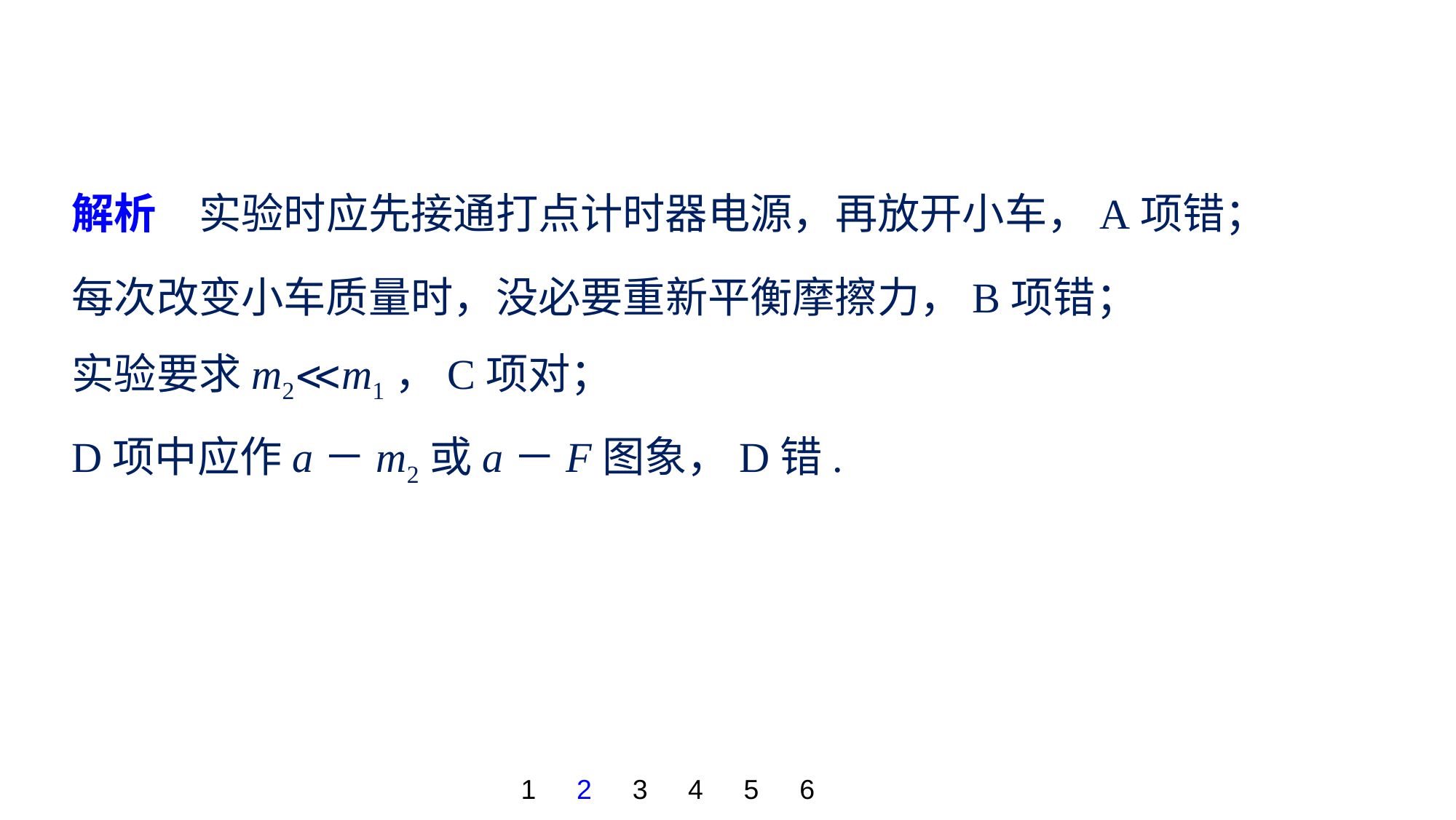

解析　实验时应先接通打点计时器电源，再放开小车，A项错；
每次改变小车质量时，没必要重新平衡摩擦力，B项错；
实验要求m2≪m1，C项对；
D项中应作a－m2或a－F图象，D错.
1
2
3
4
5
6